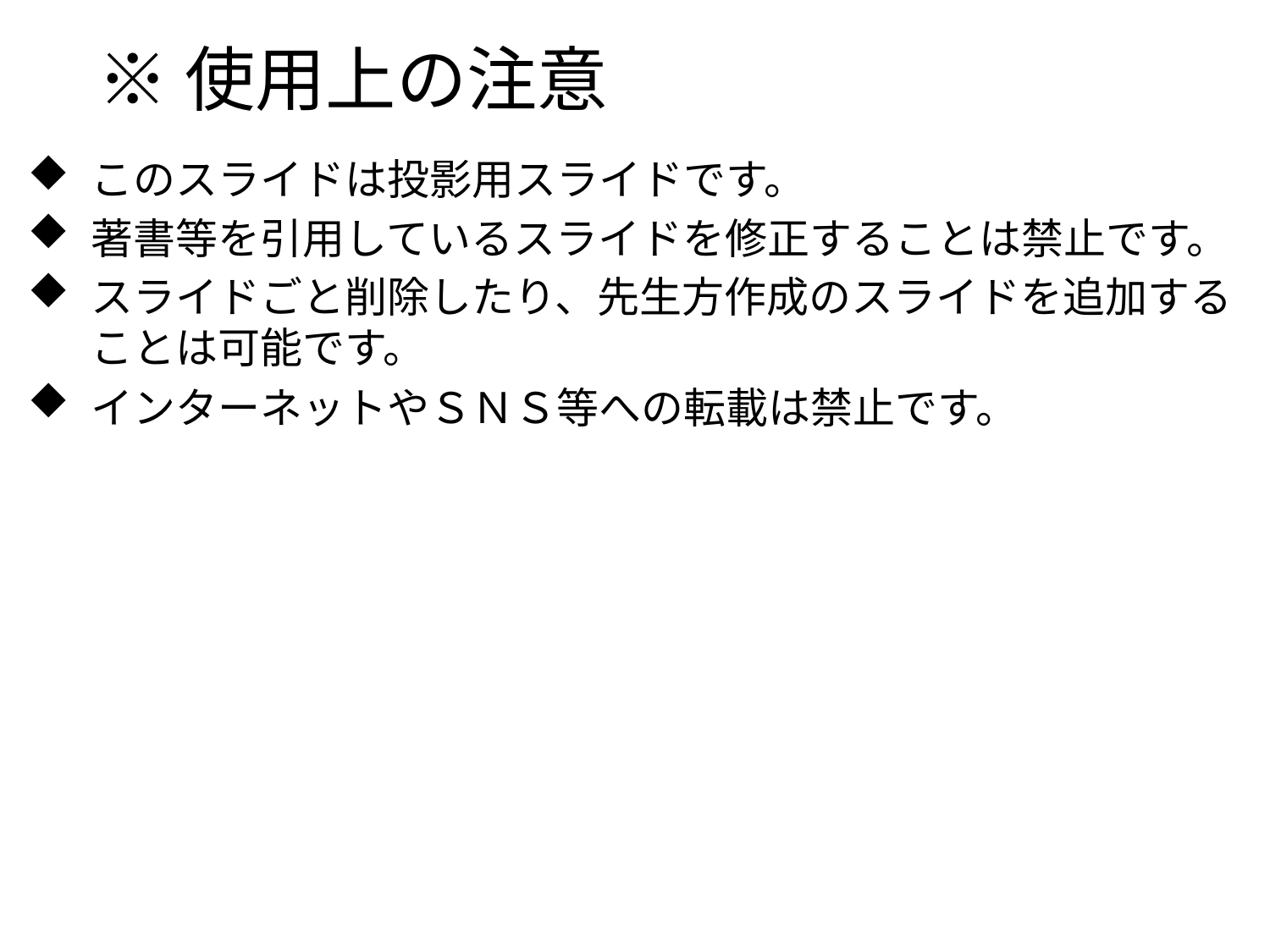

# ※使用上の注意
このスライドは投影用スライドです。
著書等を引用しているスライドを修正することは禁止です。
スライドごと削除したり、先生方作成のスライドを追加することは可能です。
インターネットやＳＮＳ等への転載は禁止です。